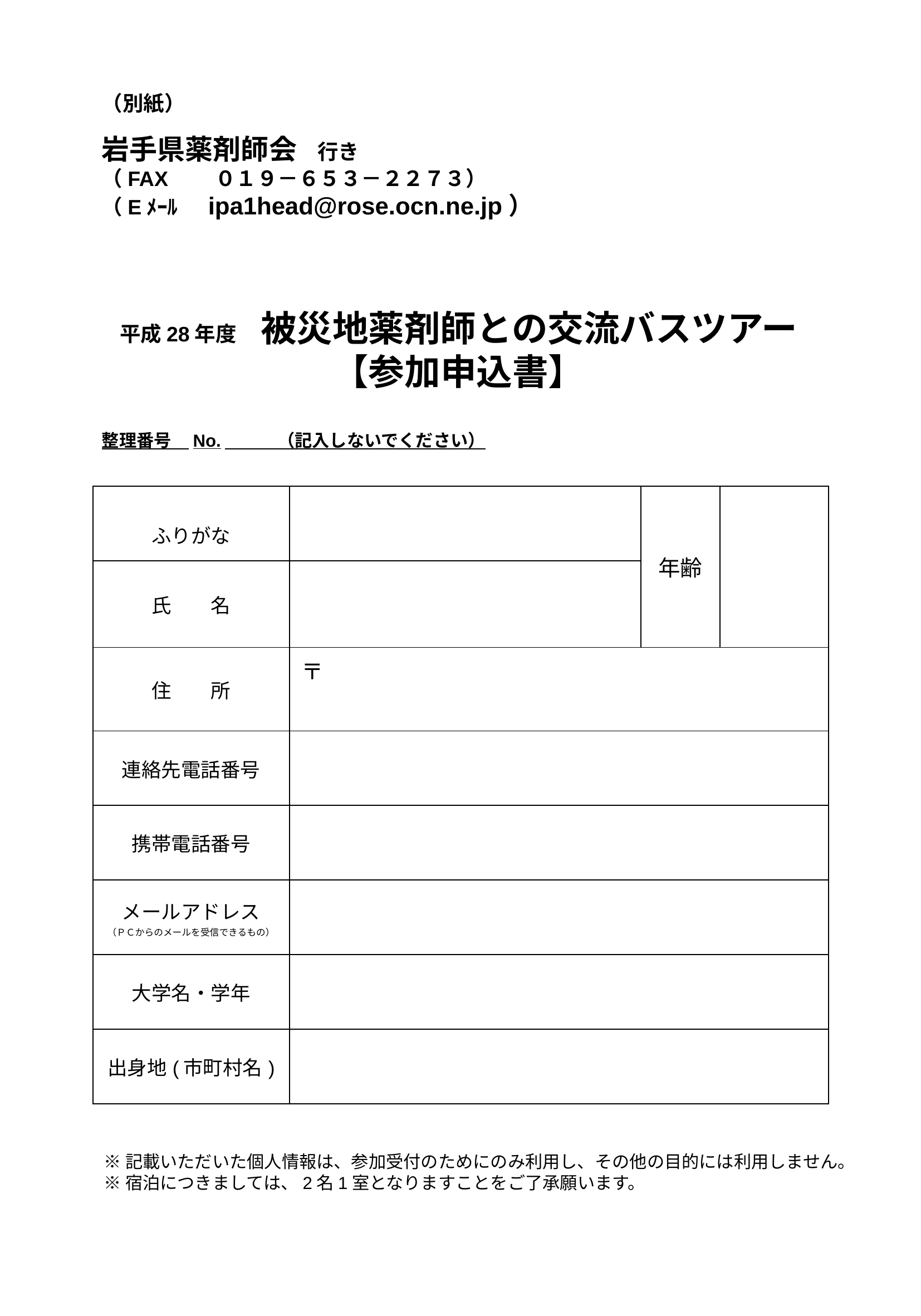

（別紙）

岩手県薬剤師会　行き
（FAX　　０１９－６５３－２２７３）
（Eﾒｰﾙ　ipa1head@rose.ocn.ne.jp）

平成28年度　被災地薬剤師との交流バスツアー
【参加申込書】

整理番号　No.　　　（記入しないでください）
| ふりがな |  | 年齢 |  |
| --- | --- | --- | --- |
| 氏　　名 |  |  |  |
| 住　　所 | 〒 |  |  |
| 連絡先電話番号 |  |  |  |
| 携帯電話番号 |  |  |  |
| メールアドレス （ＰＣからのメールを受信できるもの） |  |  |  |
| 大学名・学年 |  |  |  |
| 出身地(市町村名) |  |  |  |
※記載いただいた個人情報は、参加受付のためにのみ利用し、その他の目的には利用しません。
※宿泊につきましては、2名1室となりますことをご了承願います。